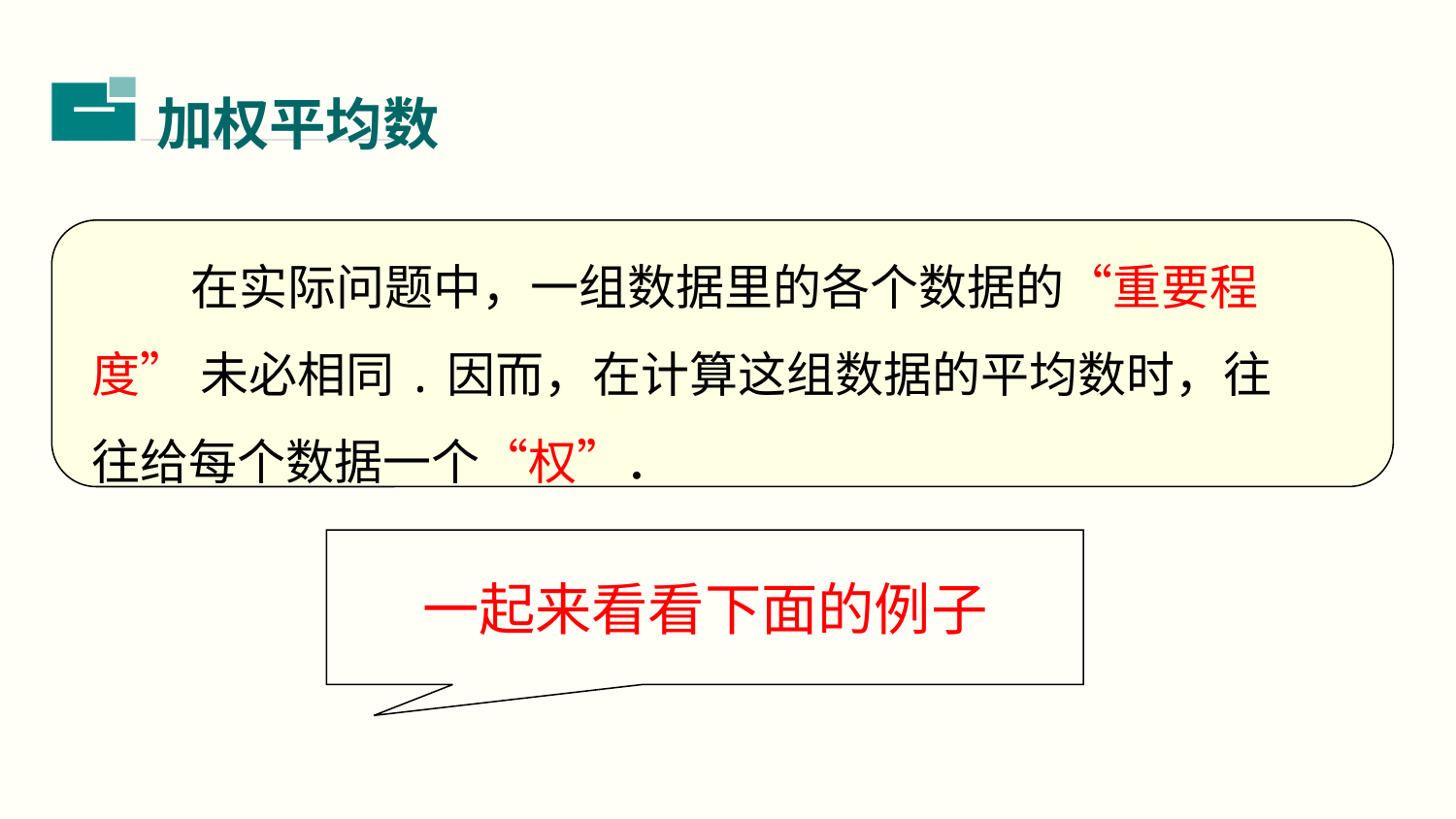

加权平均数
二

        在实际问题中，一组数据里的各个数据的“重要程度” 未必相同.因而，在计算这组数据的平均数时，往往给每个数据一个“权”．
一起来看看下面的例子